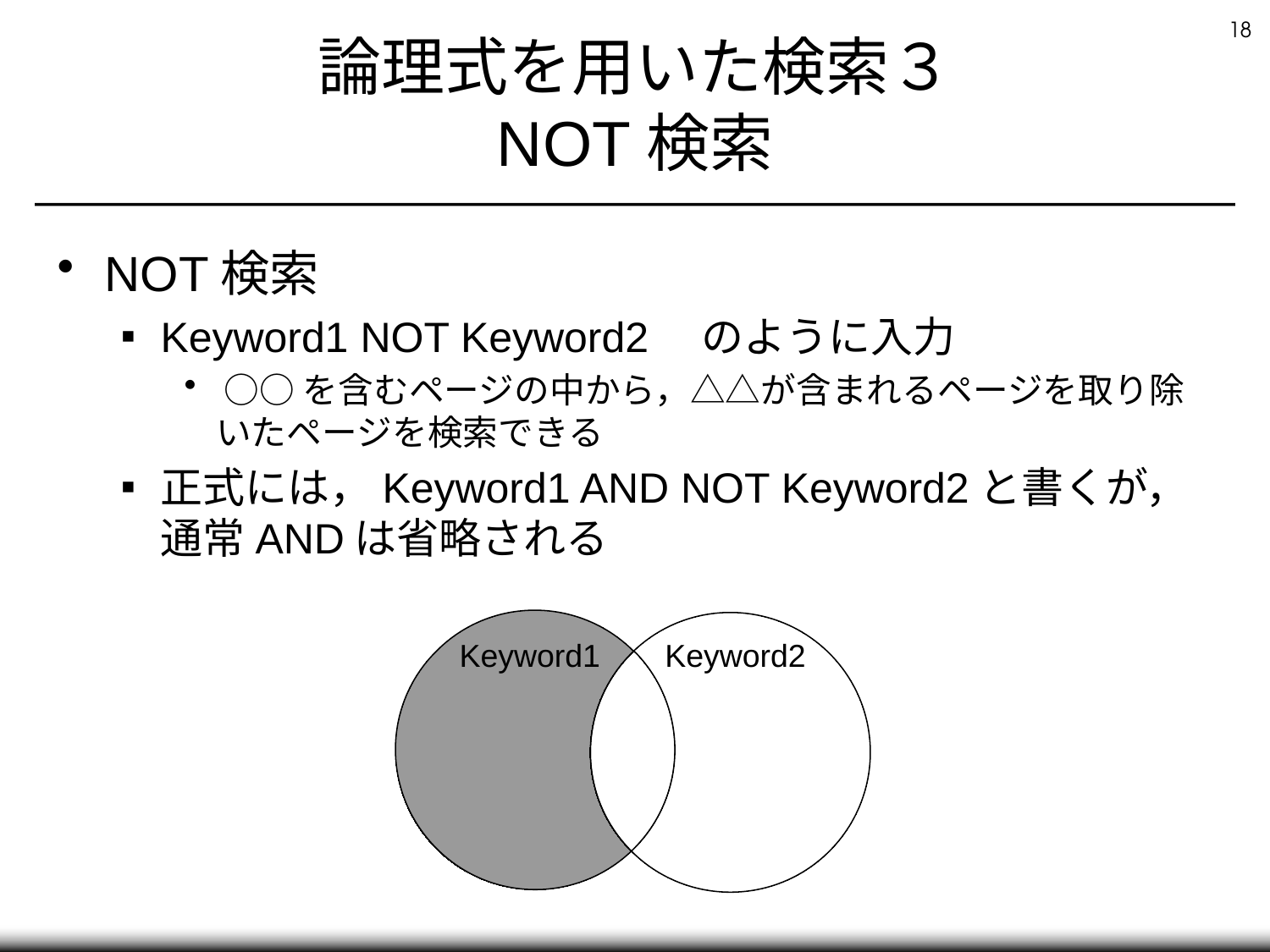

# 論理式を用いた検索３ NOT検索
NOT検索
Keyword1 NOT Keyword2　のように入力
 ○○を含むページの中から，△△が含まれるページを取り除いたページを検索できる
正式には，Keyword1 AND NOT Keyword2と書くが，通常ANDは省略される

Keyword1
Keyword2